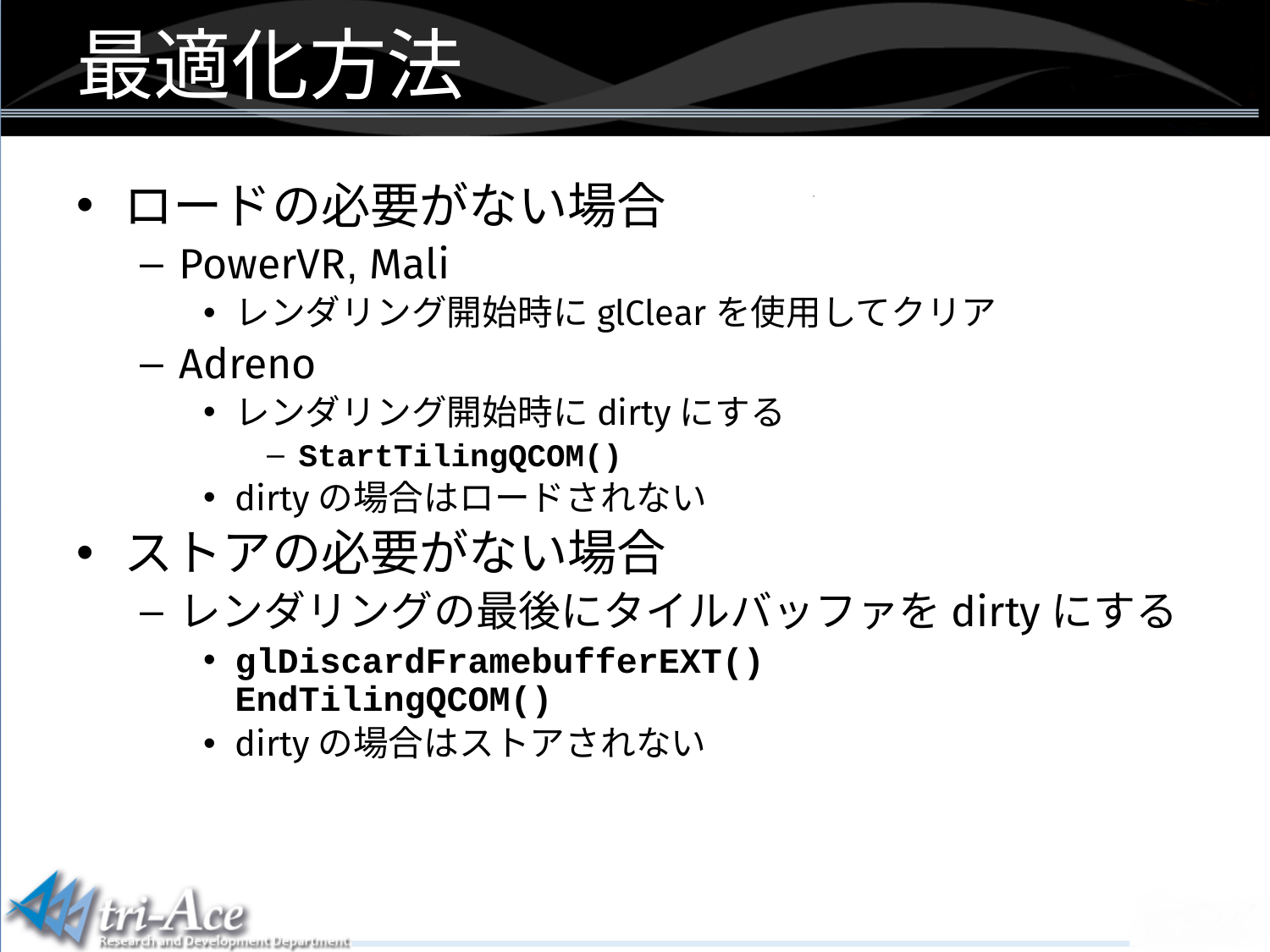

最適化方法
ロードの必要がない場合
PowerVR, Mali
レンダリング開始時にglClearを使用してクリア
Adreno
レンダリング開始時にdirtyにする
StartTilingQCOM()
dirtyの場合はロードされない
ストアの必要がない場合
レンダリングの最後にタイルバッファをdirtyにする
glDiscardFramebufferEXT()
EndTilingQCOM()
dirtyの場合はストアされない